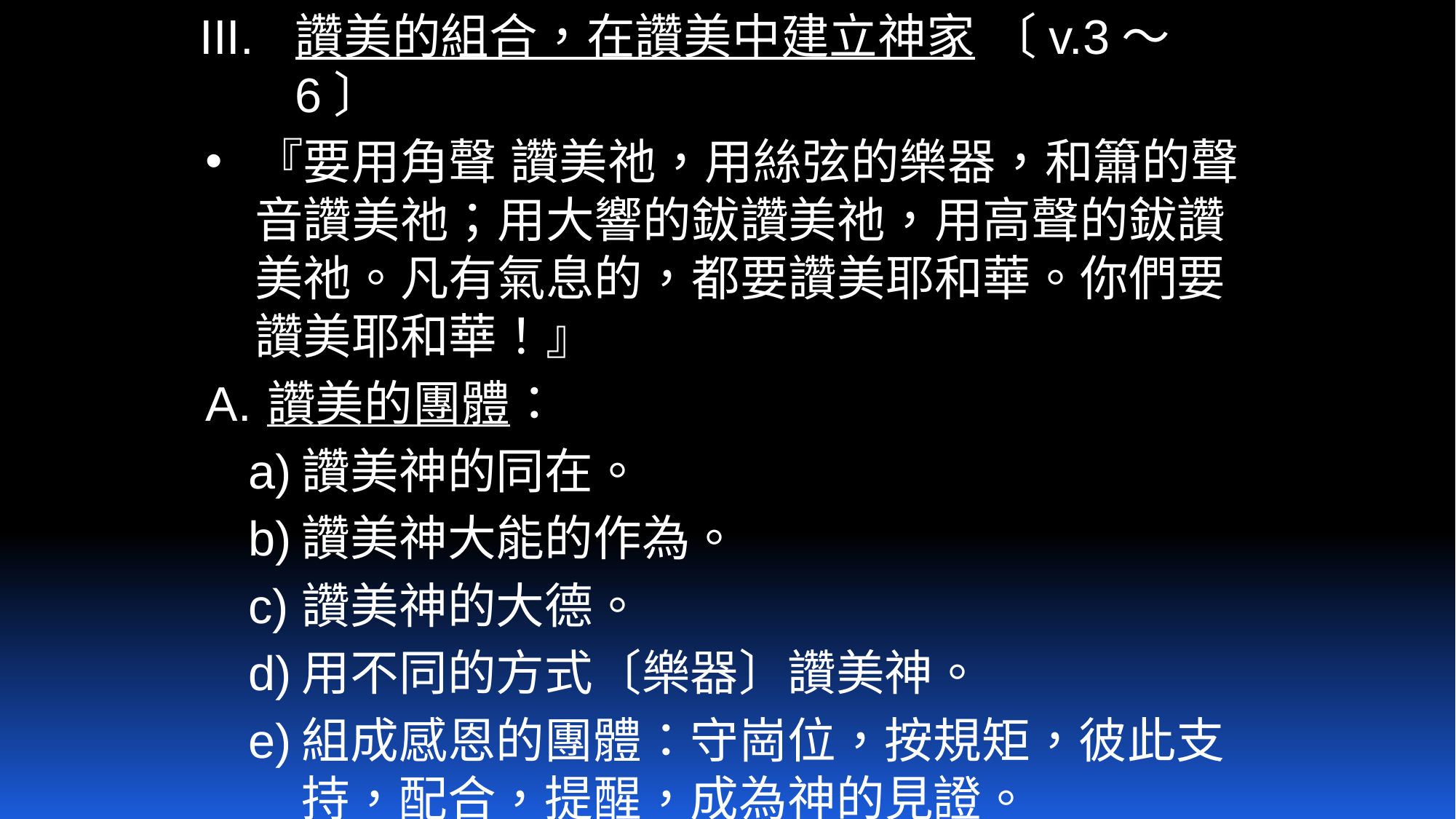

讚美的組合，在讚美中建立神家 〔v.3～6〕
『要用角聲 讚美祂，用絲弦的樂器，和簫的聲音讚美祂；用大響的鈸讚美祂，用高聲的鈸讚美祂。凡有氣息的，都要讚美耶和華。你們要讚美耶和華！』
讚美的團體：
讚美神的同在。
讚美神大能的作為。
讚美神的大德。
用不同的方式〔樂器〕讚美神。
組成感恩的團體：守崗位，按規矩，彼此支持，配合，提醒，成為神的見證。